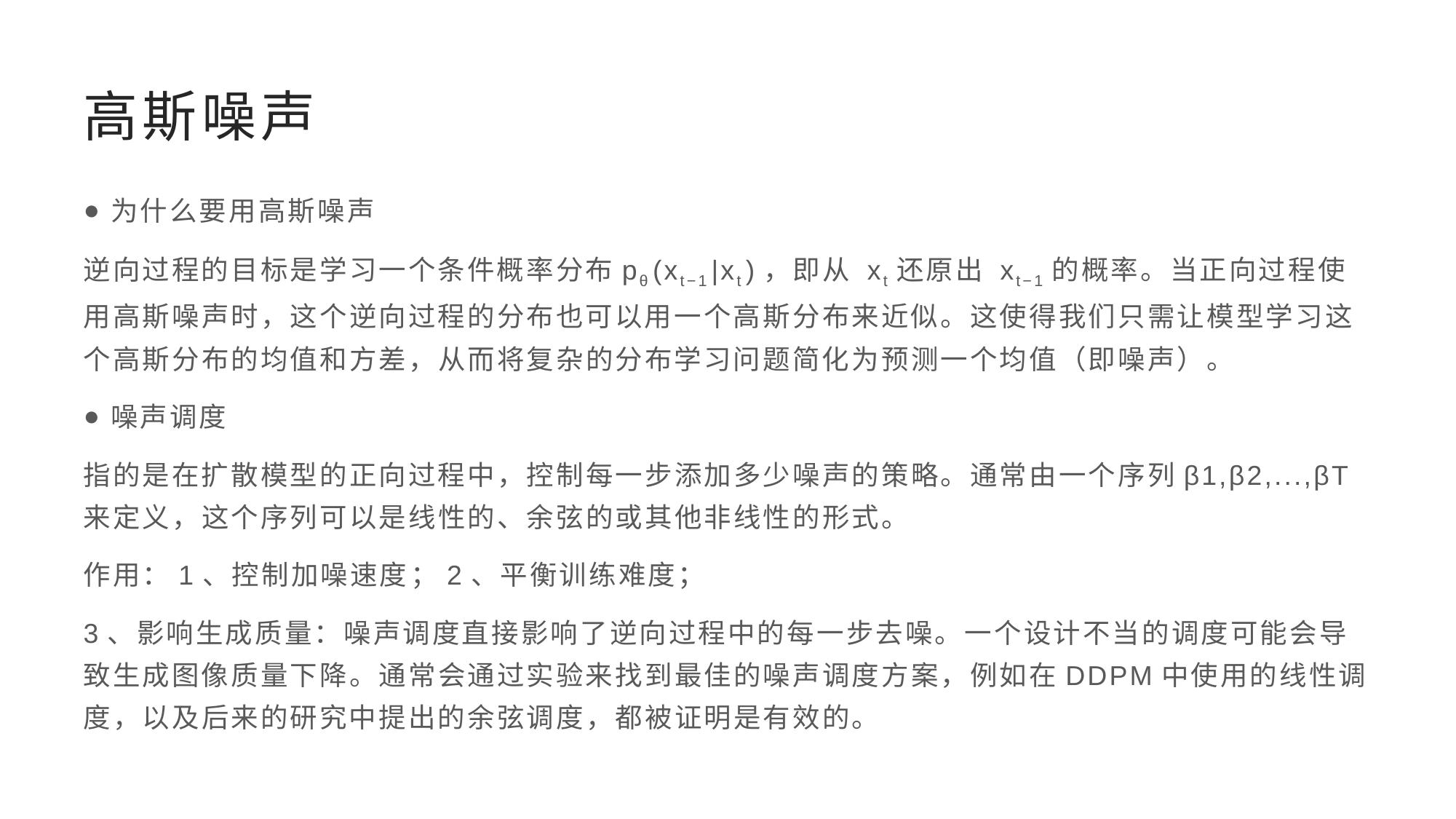

# 高斯噪声
为什么要用高斯噪声
逆向过程的目标是学习一个条件概率分布pθ​(xt−1​|xt​)，即从 xt还原出 xt−1的概率。当正向过程使用高斯噪声时，这个逆向过程的分布也可以用一个高斯分布来近似。这使得我们只需让模型学习这个高斯分布的均值和方差，从而将复杂的分布学习问题简化为预测一个均值（即噪声）。
噪声调度
指的是在扩散模型的正向过程中，控制每一步添加多少噪声的策略。通常由一个序列β1​,β2​,...,βT来定义，这个序列可以是线性的、余弦的或其他非线性的形式。
作用：1、控制加噪速度	；2、平衡训练难度；
3、影响生成质量：噪声调度直接影响了逆向过程中的每一步去噪。一个设计不当的调度可能会导致生成图像质量下降。通常会通过实验来找到最佳的噪声调度方案，例如在DDPM中使用的线性调度，以及后来的研究中提出的余弦调度，都被证明是有效的。